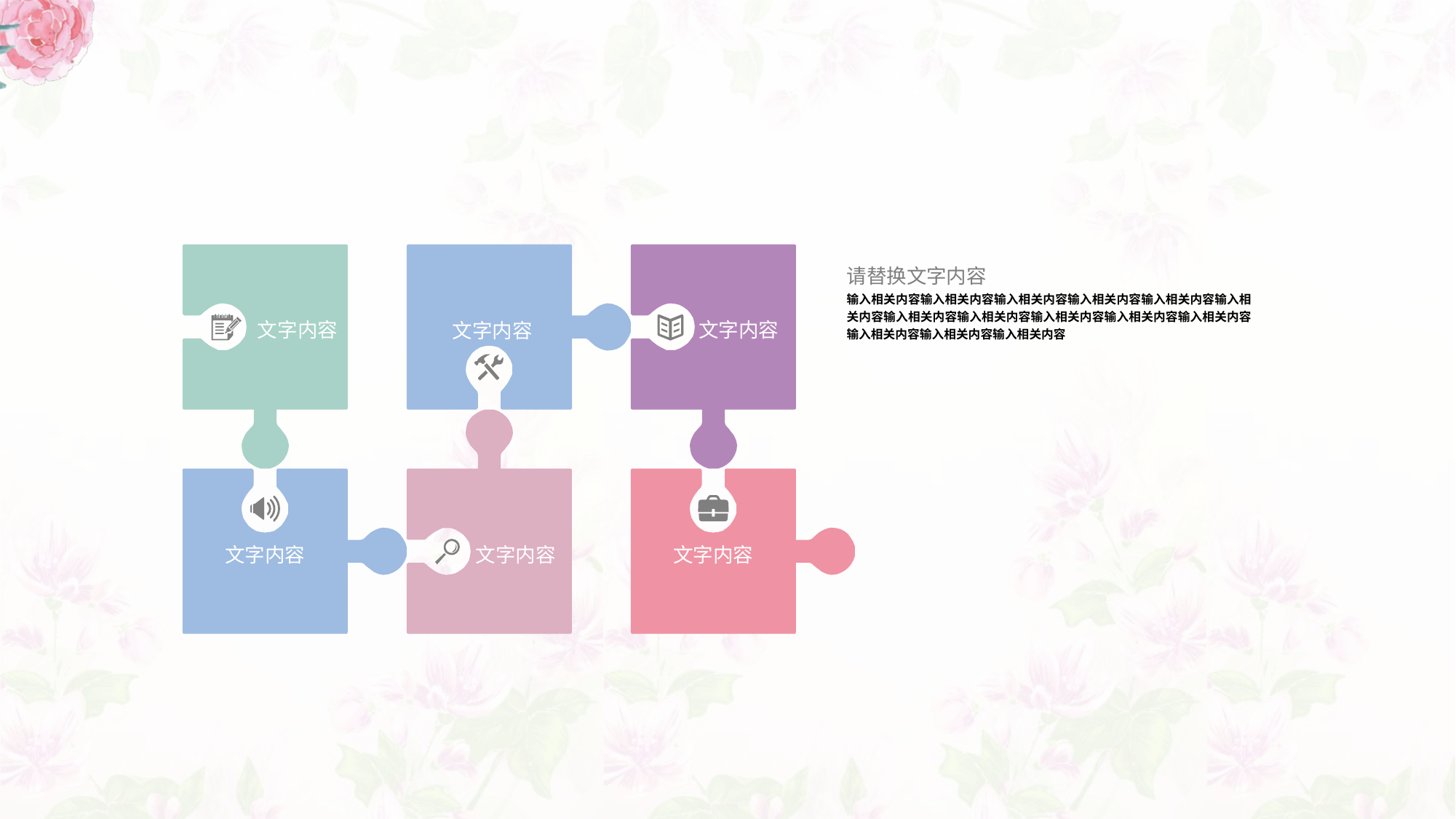

请替换文字内容
输入相关内容输入相关内容输入相关内容输入相关内容输入相关内容输入相关内容输入相关内容输入相关内容输入相关内容输入相关内容输入相关内容输入相关内容输入相关内容输入相关内容
文字内容
文字内容
文字内容

文字内容
文字内容
文字内容

延时符